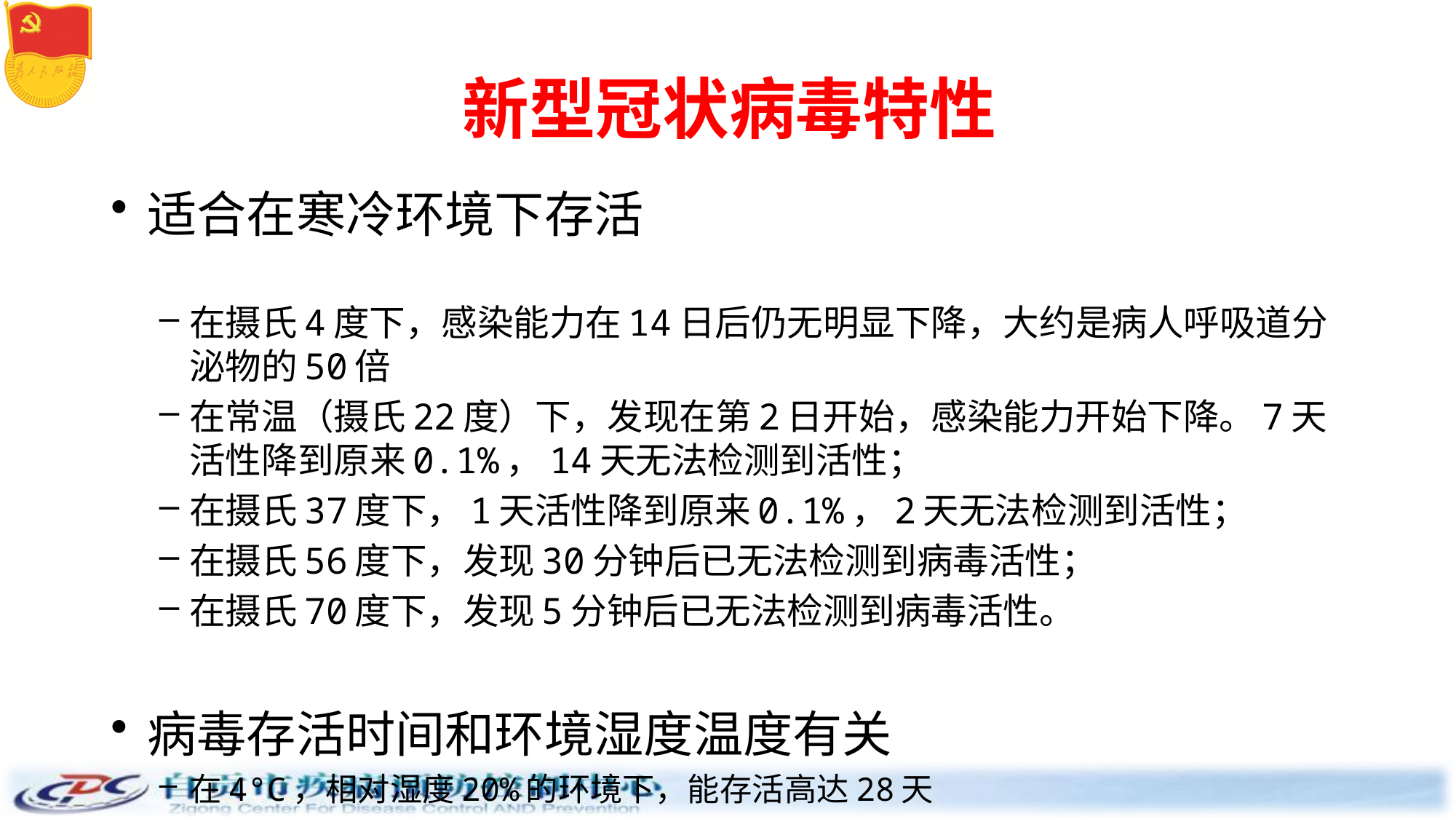

# 新型冠状病毒特性
适合在寒冷环境下存活

在摄氏4度下，感染能力在14日后仍无明显下降，大约是病人呼吸道分泌物的50倍
在常温（摄氏22度）下，发现在第2日开始，感染能力开始下降。7天活性降到原来0.1%，14天无法检测到活性；
在摄氏37度下，1天活性降到原来0.1%，2天无法检测到活性；
在摄氏56度下，发现30分钟后已无法检测到病毒活性；
在摄氏70度下，发现5分钟后已无法检测到病毒活性。

病毒存活时间和环境湿度温度有关
在4°C，相对湿度20%的环境下，能存活高达28天